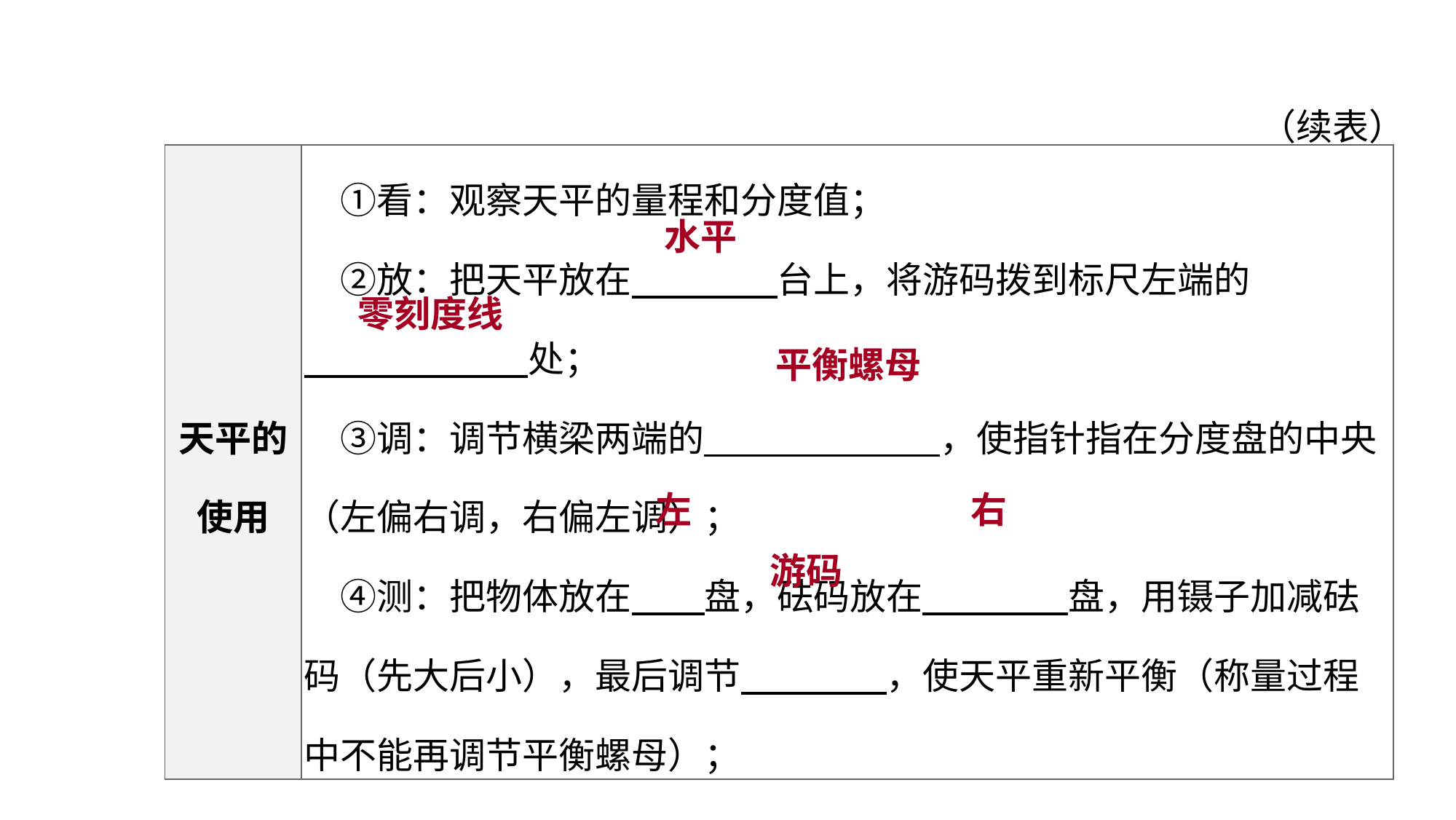

（续表）
| 天平的 使用 | ①看：观察天平的量程和分度值； 　②放：把天平放在　　　　台上，将游码拨到标尺左端的 　　 　处；  　③调：调节横梁两端的　　 　　，使指针指在分度盘的中央（左偏右调，右偏左调）；  　④测：把物体放在　　盘，砝码放在　　　　盘，用镊子加减砝码（先大后小），最后调节　　　　，使天平重新平衡（称量过程中不能再调节平衡螺母）； |
| --- | --- |
水平
教材梳理 夯实基础
零刻度线
平衡螺母
左
右
游码